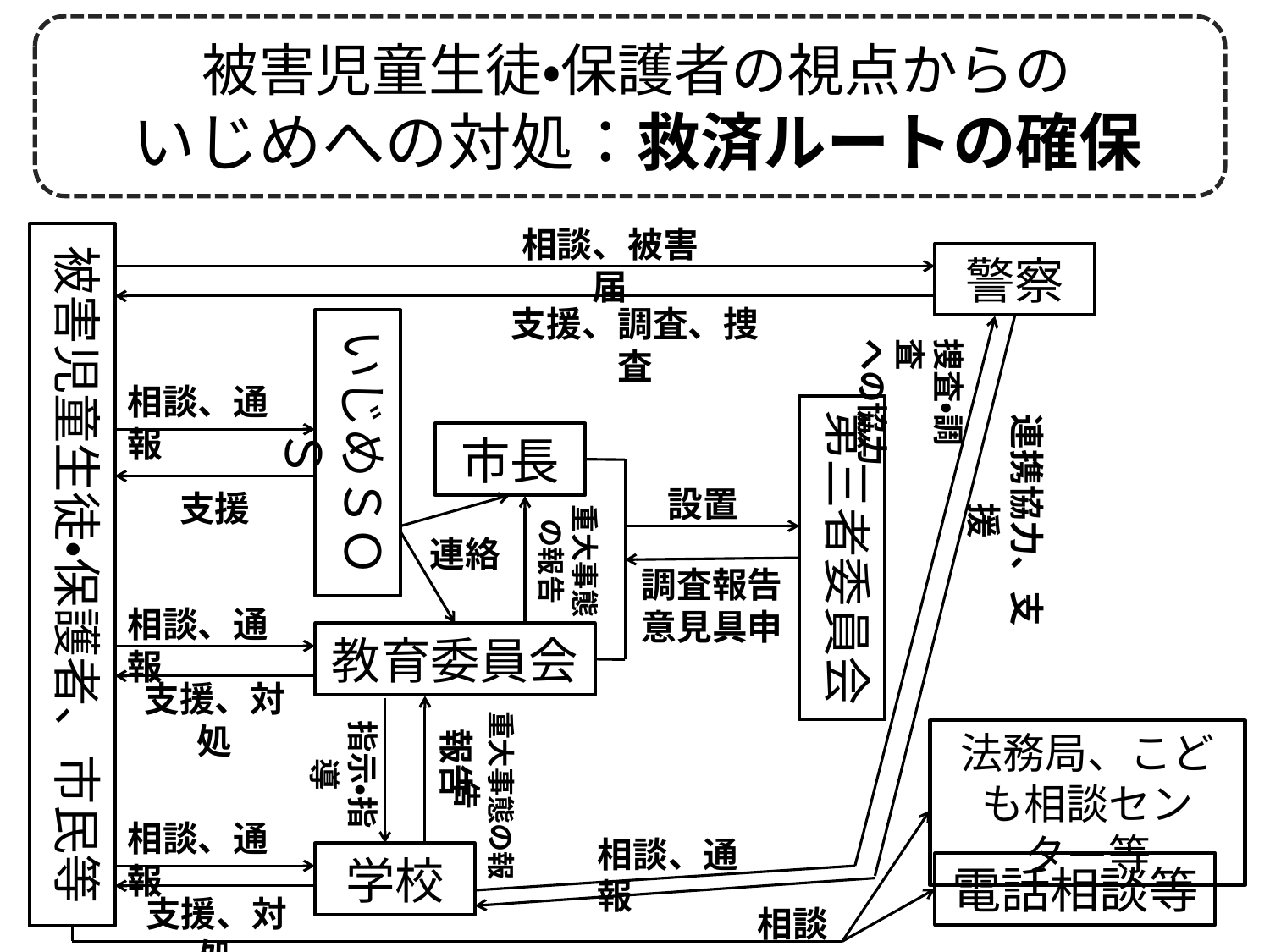

# 被害児童生徒・保護者の視点からの いじめへの対処：救済ルートの確保
相談、被害届
被害児童生徒・保護者、市民等
警察
支援、調査、捜査
いじめＳＯＳ
捜査・調査
への協力
相談、通報
連携協力、支援
第三者委員会
市長
設置
支援
重大事態
の報告
連絡
調査報告
意見具申
相談、通報
教育委員会
支援、対処
重大事態の報告
指示・指導
報告
法務局、こども相談センター等
相談、通報
相談、通報
学校
電話相談等
支援、対処
相談